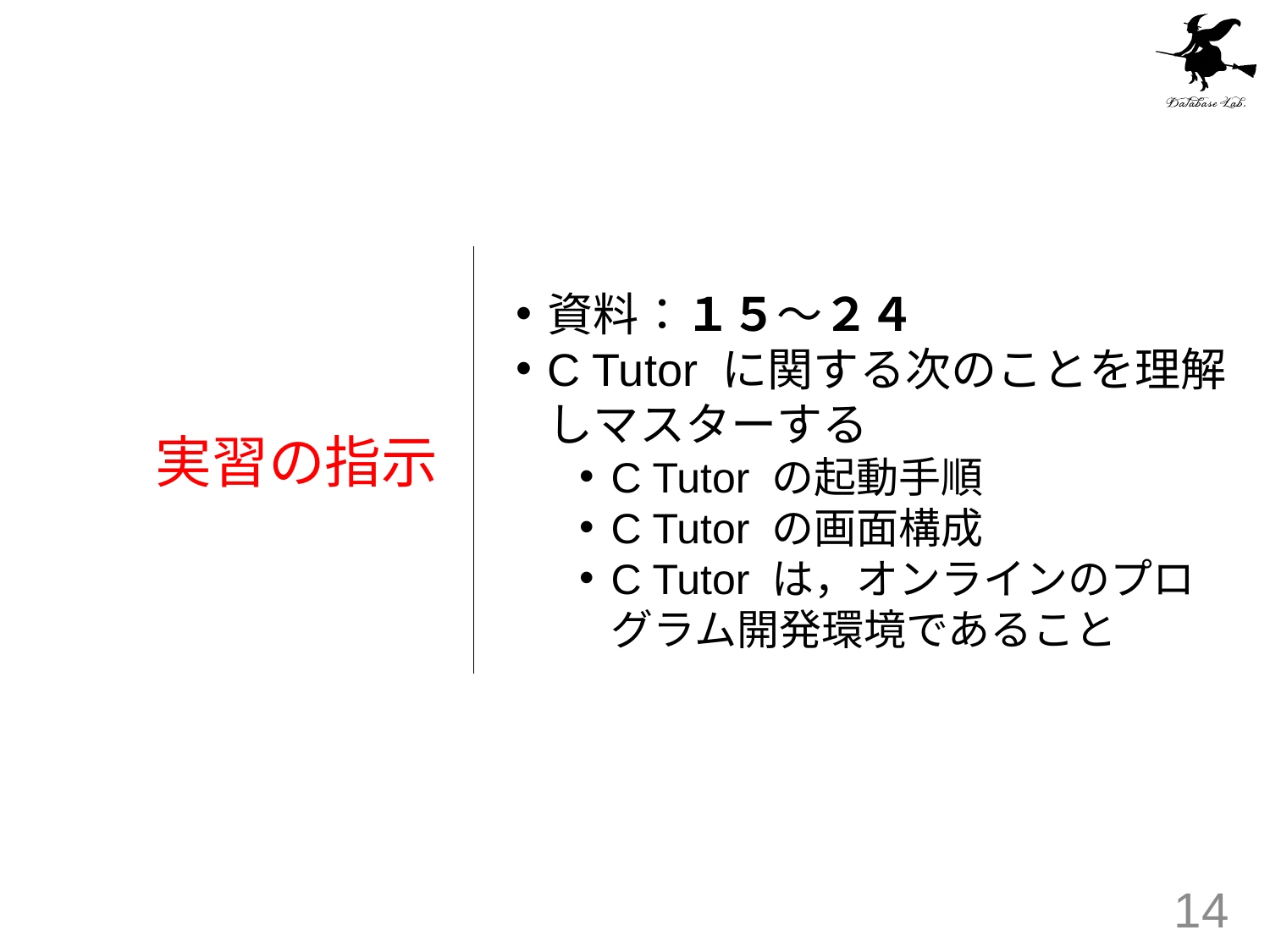

資料：１５～２４
C Tutor に関する次のことを理解しマスターする
C Tutor の起動手順
C Tutor の画面構成
C Tutor は，オンラインのプログラム開発環境であること

# 実習の指示
14